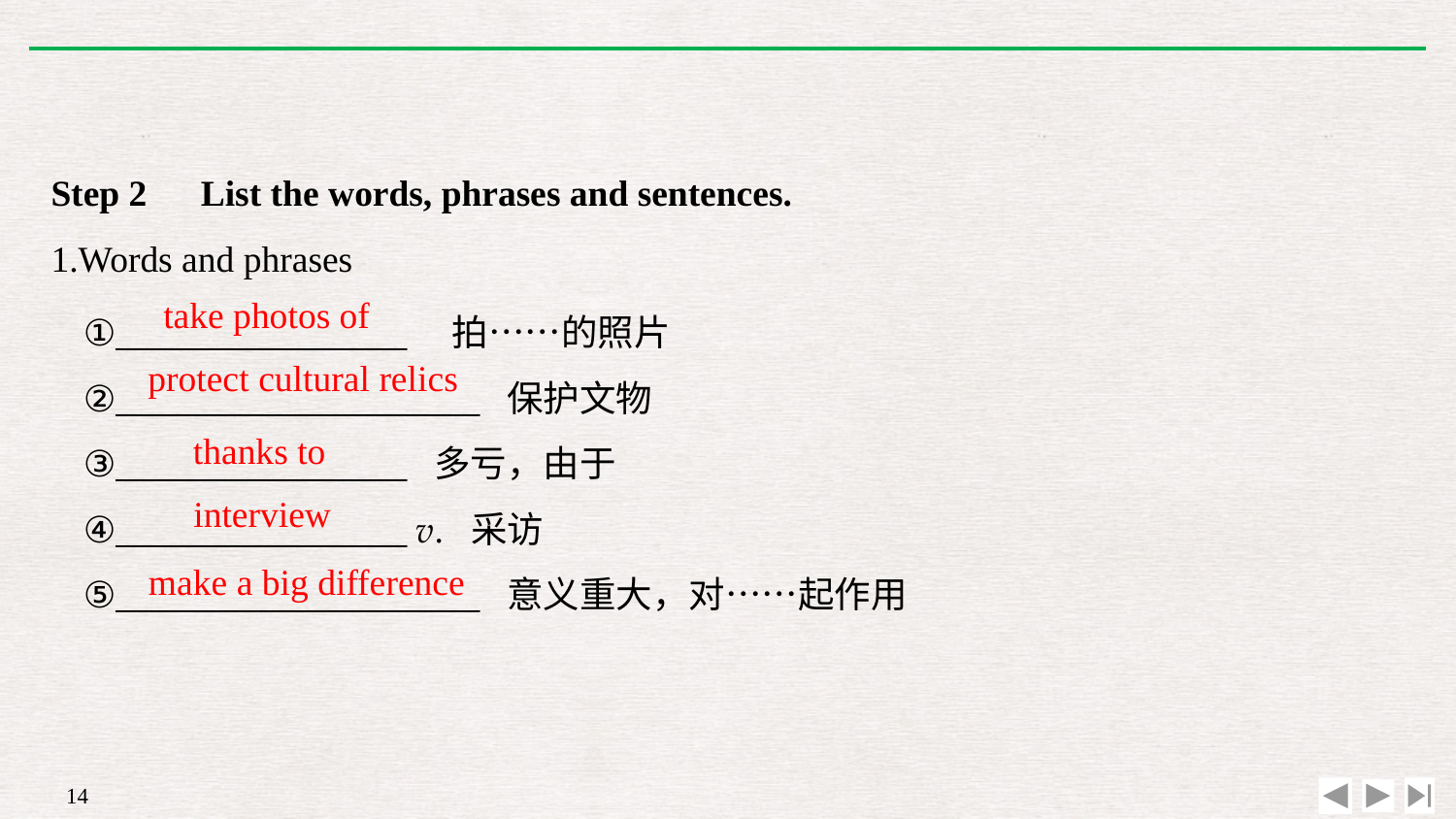

Step 2　List the words, phrases and sentences.
1.Words and phrases
①________________　拍……的照片
②____________________  保护文物
③________________  多亏，由于
④________________ v.  采访
⑤____________________  意义重大，对……起作用
take photos of
protect cultural relics
thanks to
interview
make a big difference